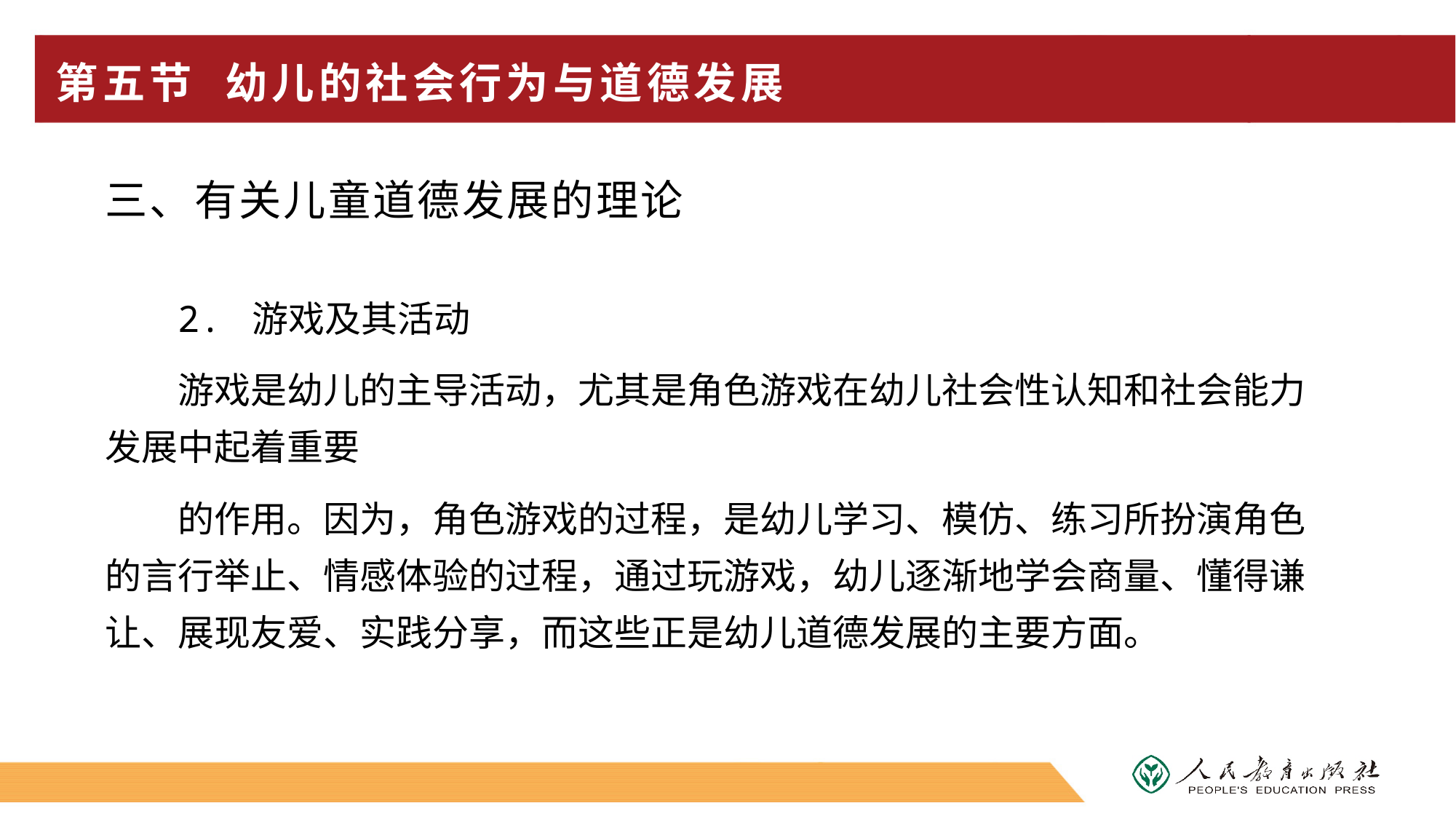

# 第五节  幼儿的社会行为与道德发展
三、有关儿童道德发展的理论
2. 游戏及其活动
游戏是幼儿的主导活动，尤其是角色游戏在幼儿社会性认知和社会能力发展中起着重要
的作用。因为，角色游戏的过程，是幼儿学习、模仿、练习所扮演角色的言行举止、情感体验的过程，通过玩游戏，幼儿逐渐地学会商量、懂得谦让、展现友爱、实践分享，而这些正是幼儿道德发展的主要方面。